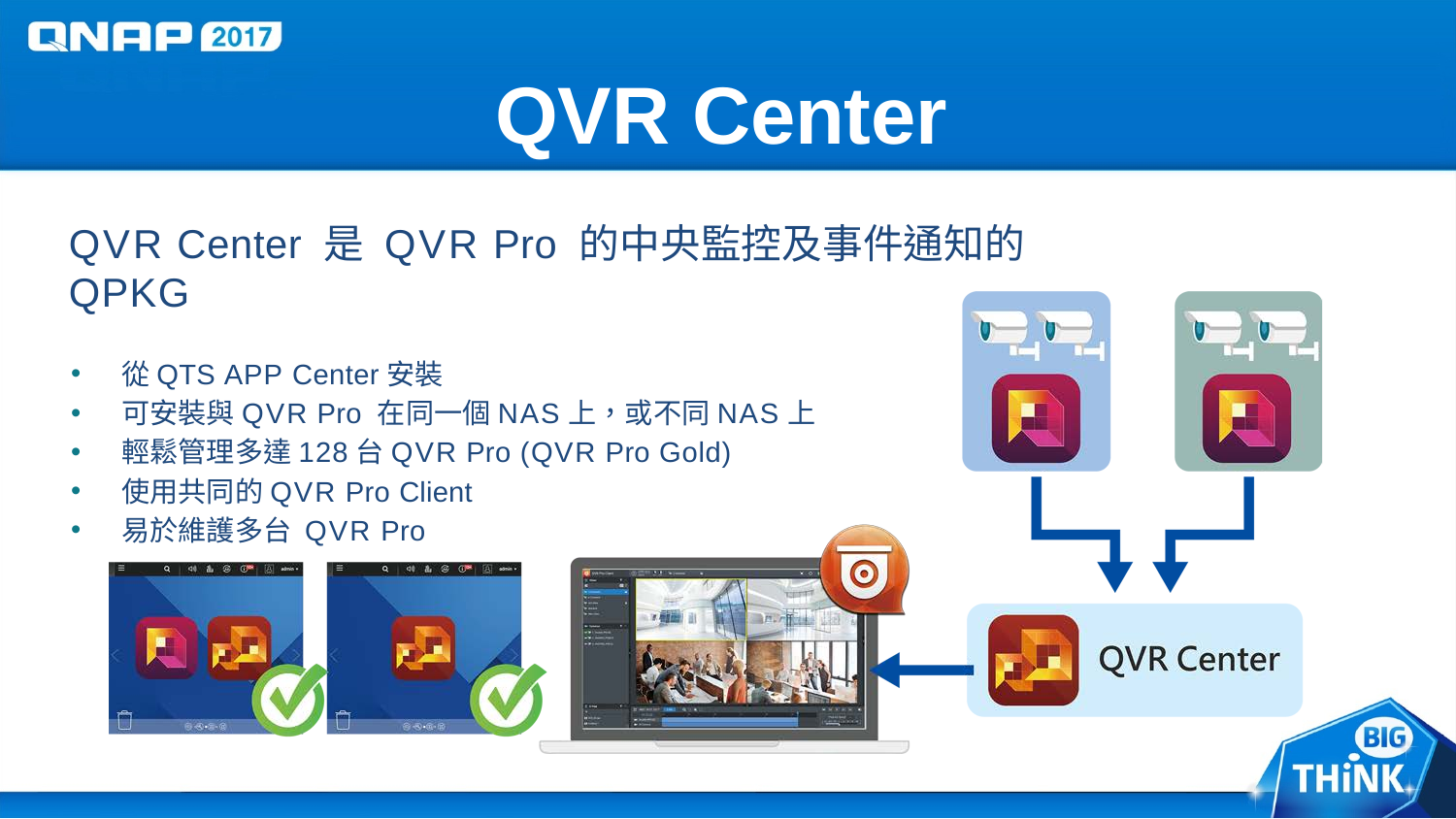

# QVR Center
QVR Center 是 QVR Pro 的中央監控及事件通知的QPKG
從QTS APP Center安裝
可安裝與QVR Pro 在同一個NAS上，或不同NAS上
輕鬆管理多達128台QVR Pro (QVR Pro Gold)
使用共同的QVR Pro Client
易於維護多台 QVR Pro